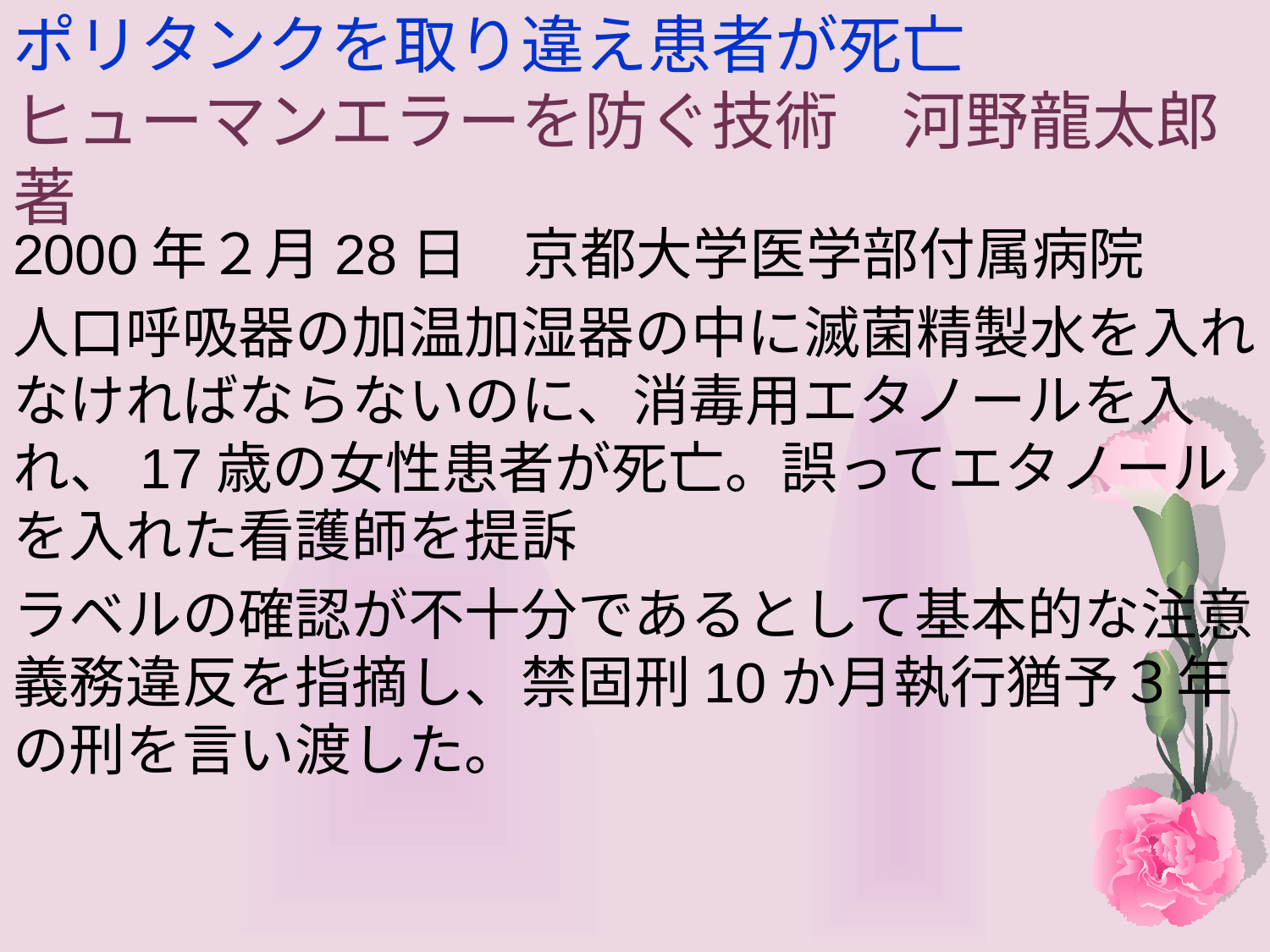

# ポリタンクを取り違え患者が死亡 ヒューマンエラーを防ぐ技術　河野龍太郎著
2000年２月28日　京都大学医学部付属病院
人口呼吸器の加温加湿器の中に滅菌精製水を入れなければならないのに、消毒用エタノールを入れ、17歳の女性患者が死亡。誤ってエタノールを入れた看護師を提訴
ラベルの確認が不十分であるとして基本的な注意義務違反を指摘し、禁固刑10か月執行猶予３年の刑を言い渡した。